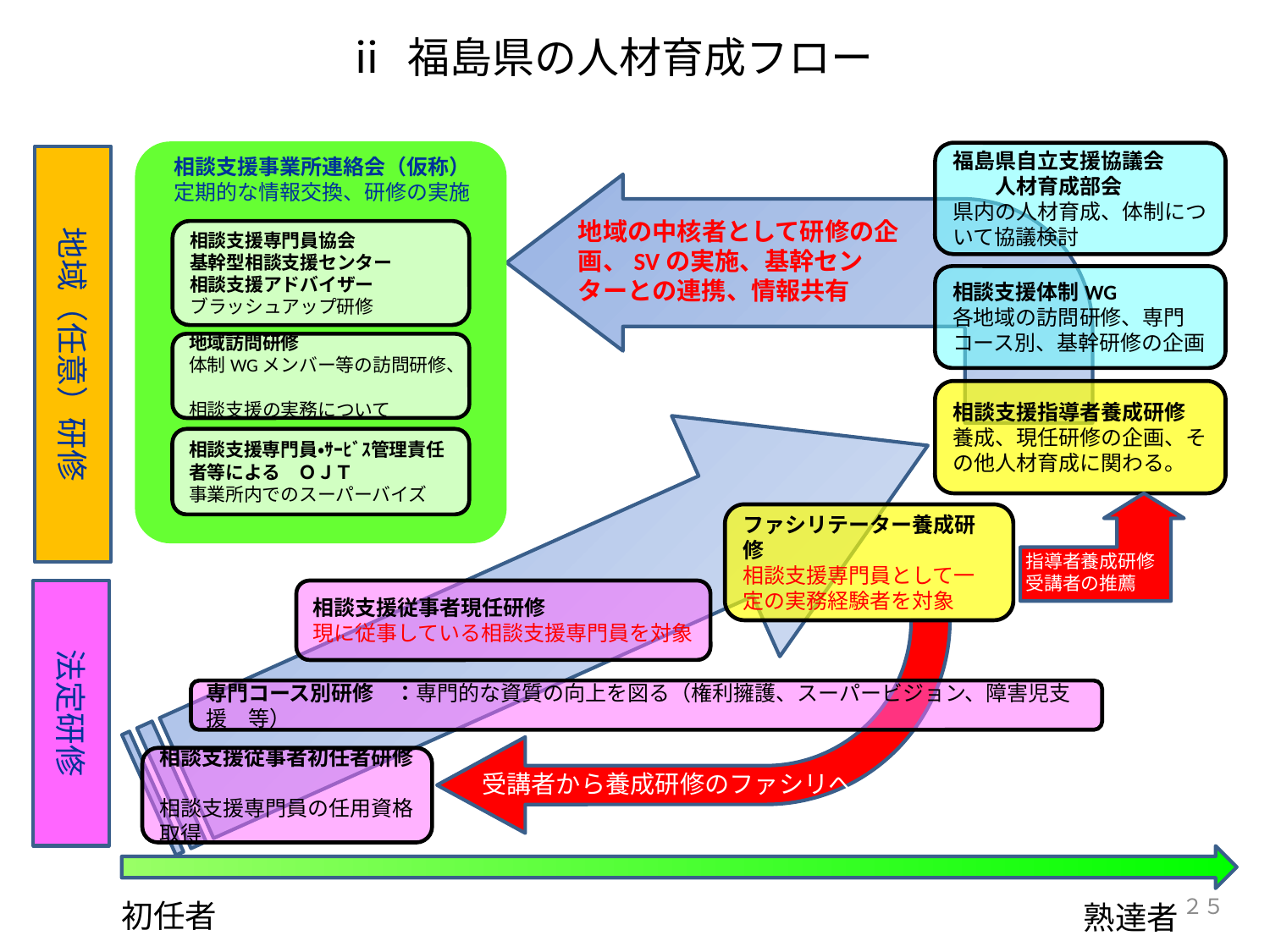

ⅱ 福島県の人材育成フロー
相談支援事業所連絡会（仮称）
定期的な情報交換、研修の実施

福島県自立支援協議会
　　人材育成部会
県内の人材育成、体制について協議検討
地域（任意）研修

地域の中核者として研修の企画、SVの実施、基幹センターとの連携、情報共有
相談支援専門員協会
基幹型相談支援センター
相談支援アドバイザー
ブラッシュアップ研修
相談支援体制WG
各地域の訪問研修、専門コース別、基幹研修の企画
地域訪問研修
体制WGメンバー等の訪問研修、
相談支援の実務について
相談支援指導者養成研修
養成、現任研修の企画、その他人材育成に関わる。
相談支援専門員・ｻｰﾋﾞｽ管理責任者等による　ＯＪＴ
事業所内でのスーパーバイズ

ファシリテーター養成研修
相談支援専門員として一定の実務経験者を対象
指導者養成研修受講者の推薦
法定研修
相談支援従事者現任研修
現に従事している相談支援専門員を対象

専門コース別研修　：専門的な資質の向上を図る（権利擁護、スーパービジョン、障害児支援　等）
相談支援従事者初任者研修
相談支援専門員の任用資格取得
受講者から養成研修のファシリへ

２５
初任者
熟達者